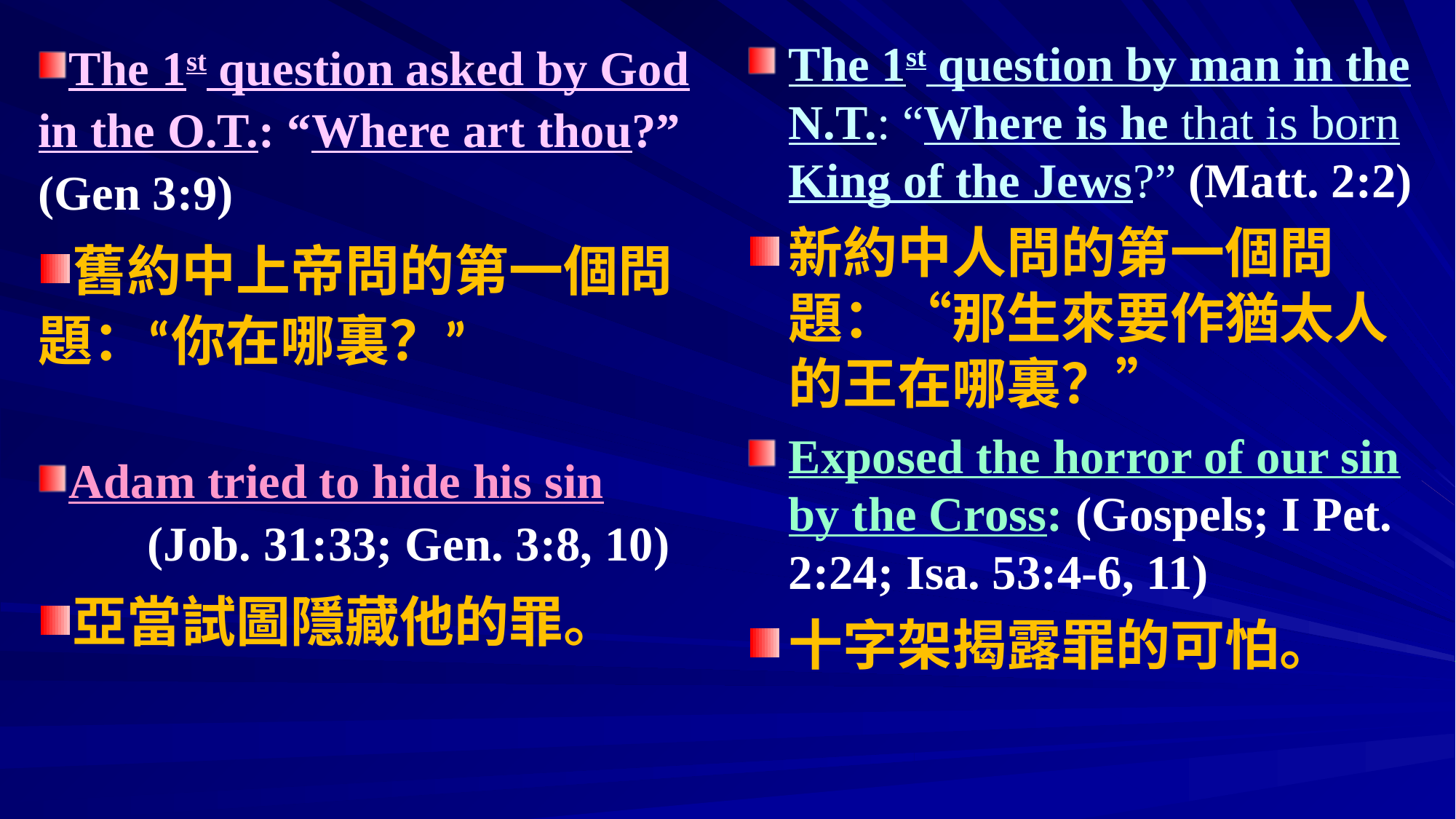

The 1st question asked by God in the O.T.: “Where art thou?” (Gen 3:9)
舊約中上帝問的第一個問題：“你在哪裏？”
Adam tried to hide his sin          	(Job. 31:33; Gen. 3:8, 10)
亞當試圖隱藏他的罪。
The 1st question by man in the N.T.: “Where is he that is born King of the Jews?” (Matt. 2:2)
新約中人問的第一個問題：“那生來要作猶太人的王在哪裏？”
Exposed the horror of our sin by the Cross: (Gospels; I Pet. 2:24; Isa. 53:4-6, 11)
十字架揭露罪的可怕。